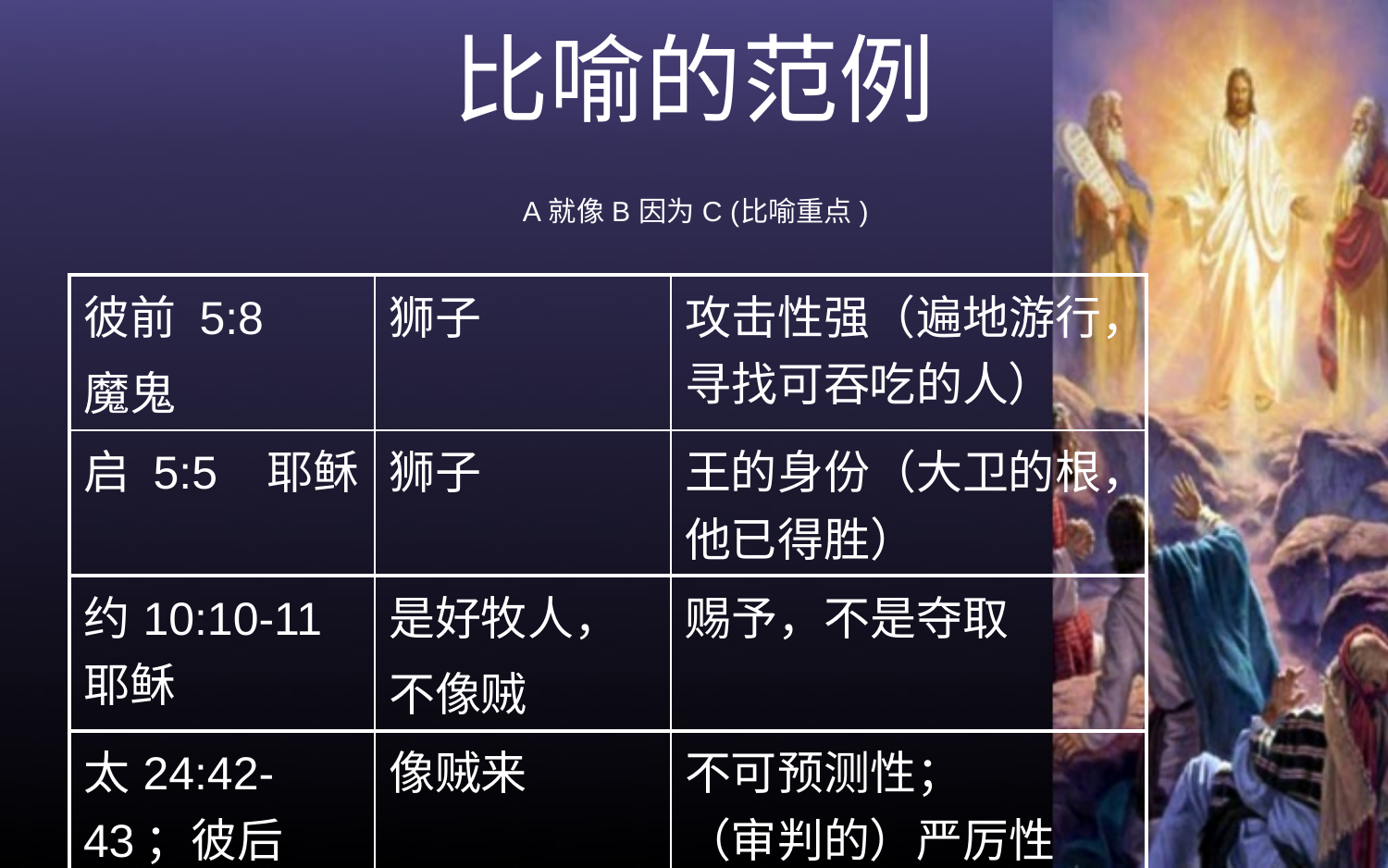

比喻的范例
A 就像 B 因为 C (比喻重点 )

| 彼前 5:8 魔鬼 | 狮子 | 攻击性强（遍地游行，寻找可吞吃的人） |
| --- | --- | --- |
| 启 5:5 耶稣 | 狮子 | 王的身份（大卫的根，他已得胜） |
| 约10:10-11 耶稣 | 是好牧人， 不像贼 | 赐予，不是夺取 |
| 太24:42-43；彼后3:10 主的日子 | 像贼来 | 不可预测性； （审判的）严厉性 |